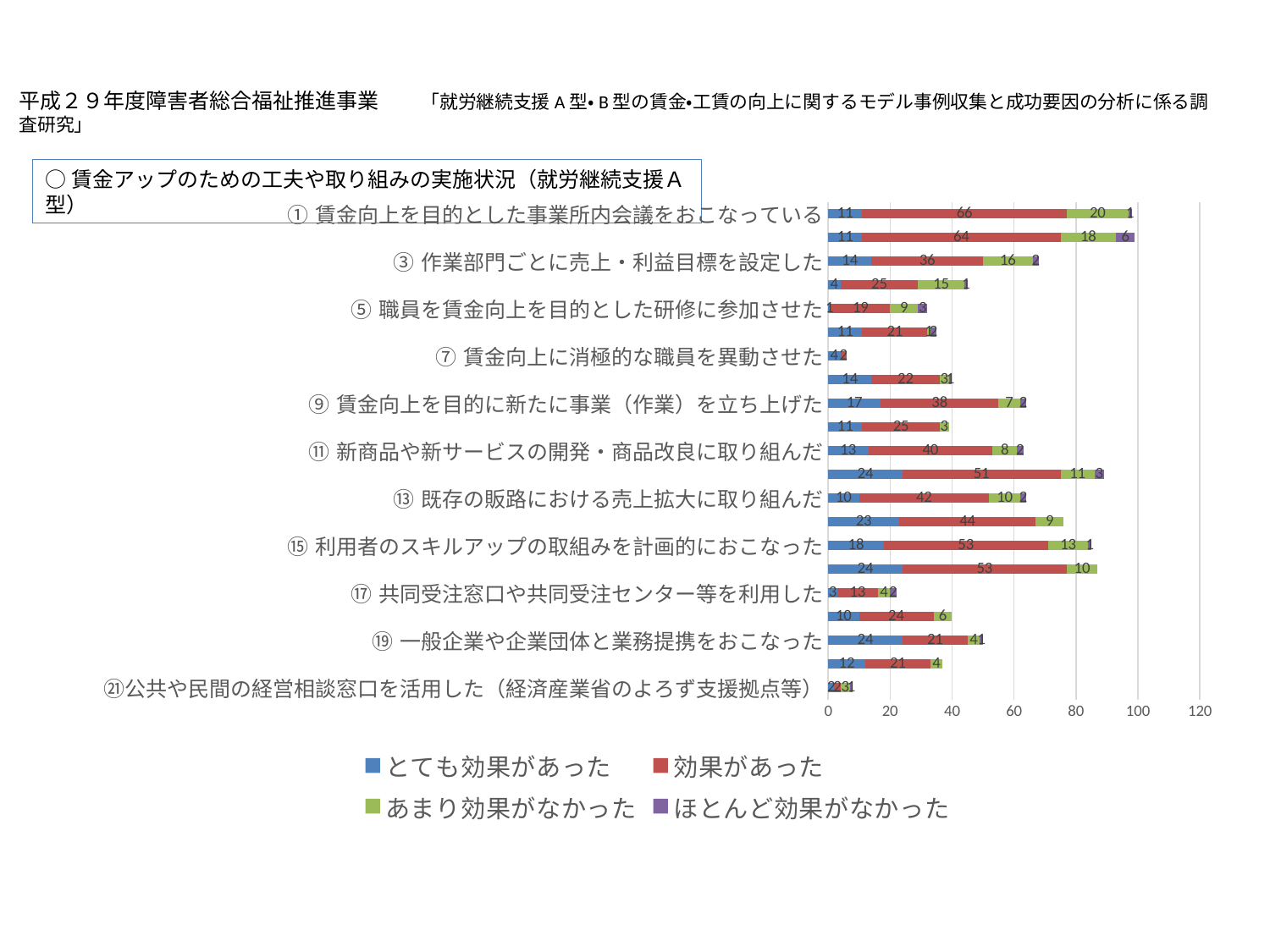

平成２９年度障害者総合福祉推進事業　　「就労継続支援A型・B型の賃金・工賃の向上に関するモデル事例収集と成功要因の分析に係る調査研究」
○賃金アップのための工夫や取り組みの実施状況（就労継続支援Ａ型）

### Chart

| Category | とても効果があった | 効果があった | あまり効果がなかった | ほとんど効果がなかった |
|---|---|---|---|---|
| ㉑公共や民間の経営相談窓口を活用した（経済産業省のよろず支援拠点等） | 2.0 | 2.0 | 3.0 | 1.0 |
| ⑳公共や民間の各種助成金を活用した（日本財団、ヤマト福祉財団等） | 12.0 | 21.0 | 4.0 | None |
| ⑲一般企業や企業団体と業務提携をおこなった | 24.0 | 21.0 | 4.0 | 1.0 |
| ⑱一般企業や企業団体から助言・アドバイスをもらった | 10.0 | 24.0 | 6.0 | None |
| ⑰共同受注窓口や共同受注センター等を利用した | 3.0 | 13.0 | 4.0 | 2.0 |
| ⑯作業環境の改善に取り組んだ | 24.0 | 53.0 | 10.0 | None |
| ⑮利用者のスキルアップの取組みを計画的におこなった | 18.0 | 53.0 | 13.0 | 1.0 |
| ⑭設備投資、機械購入をおこなった | 23.0 | 44.0 | 9.0 | None |
| ⑬既存の販路における売上拡大に取り組んだ | 10.0 | 42.0 | 10.0 | 2.0 |
| ⑫新たな販路開拓をおこなった | 24.0 | 51.0 | 11.0 | 3.0 |
| ⑪新商品や新サービスの開発・商品改良に取り組んだ | 13.0 | 40.0 | 8.0 | 2.0 |
| ⑩収益性や生産性の低い作業を廃止した | 11.0 | 25.0 | 3.0 | None |
| ⑨賃金向上を目的に新たに事業（作業）を立ち上げた | 17.0 | 38.0 | 7.0 | 2.0 |
| ⑧企業出身者を採用した | 14.0 | 22.0 | 3.0 | 1.0 |
| ⑦賃金向上に消極的な職員を異動させた | 4.0 | 2.0 | None | None |
| ⑥賃金向上に意欲的な職員を配置した | 11.0 | 21.0 | 1.0 | 2.0 |
| ⑤職員を賃金向上を目的とした研修に参加させた | 1.0 | 19.0 | 9.0 | 3.0 |
| ④幹部が賃金向上を目的とした研修に参加した | 4.0 | 25.0 | 15.0 | 1.0 |
| ③作業部門ごとに売上・利益目標を設定した | 14.0 | 36.0 | 16.0 | 2.0 |
| ②作業部門ごとの売上・利益などを分析した | 11.0 | 64.0 | 18.0 | 6.0 |
| ①賃金向上を目的とした事業所内会議をおこなっている | 11.0 | 66.0 | 20.0 | 1.0 |